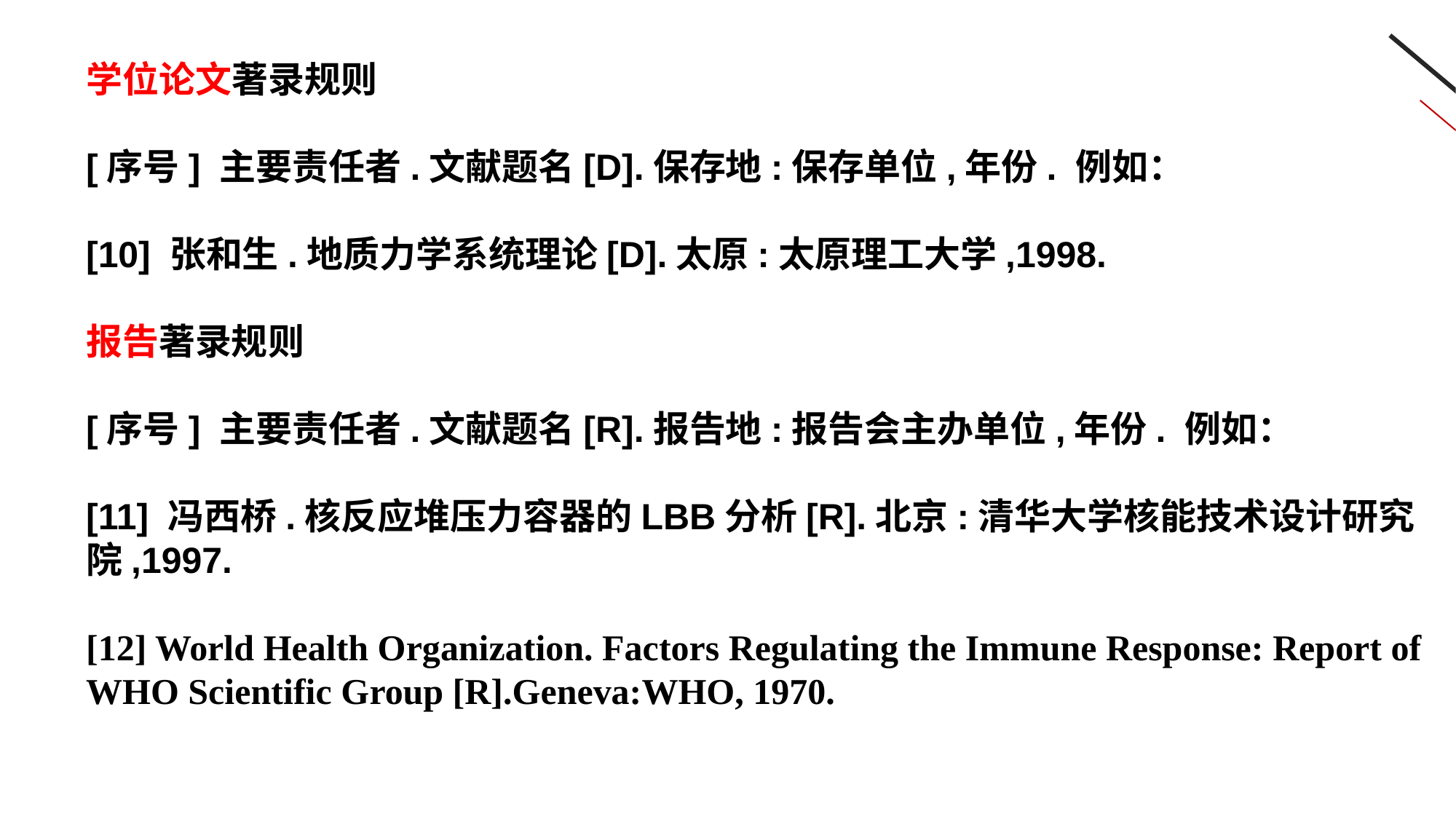

学位论文著录规则

[序号] 主要责任者.文献题名[D].保存地:保存单位,年份. 例如：

[10] 张和生.地质力学系统理论[D].太原:太原理工大学,1998.

报告著录规则

[序号] 主要责任者.文献题名[R].报告地:报告会主办单位,年份. 例如：

[11] 冯西桥.核反应堆压力容器的LBB分析[R].北京:清华大学核能技术设计研究院,1997.

[12] World Health Organization. Factors Regulating the Immune Response: Report of WHO Scientific Group [R].Geneva:WHO, 1970.

请输入你的标题
您的内容打在这里，或者通过复制您的文本后，在此框中选择粘贴。您的内容打在这里，或者通过复制您的文本后，在此框中选择粘贴。